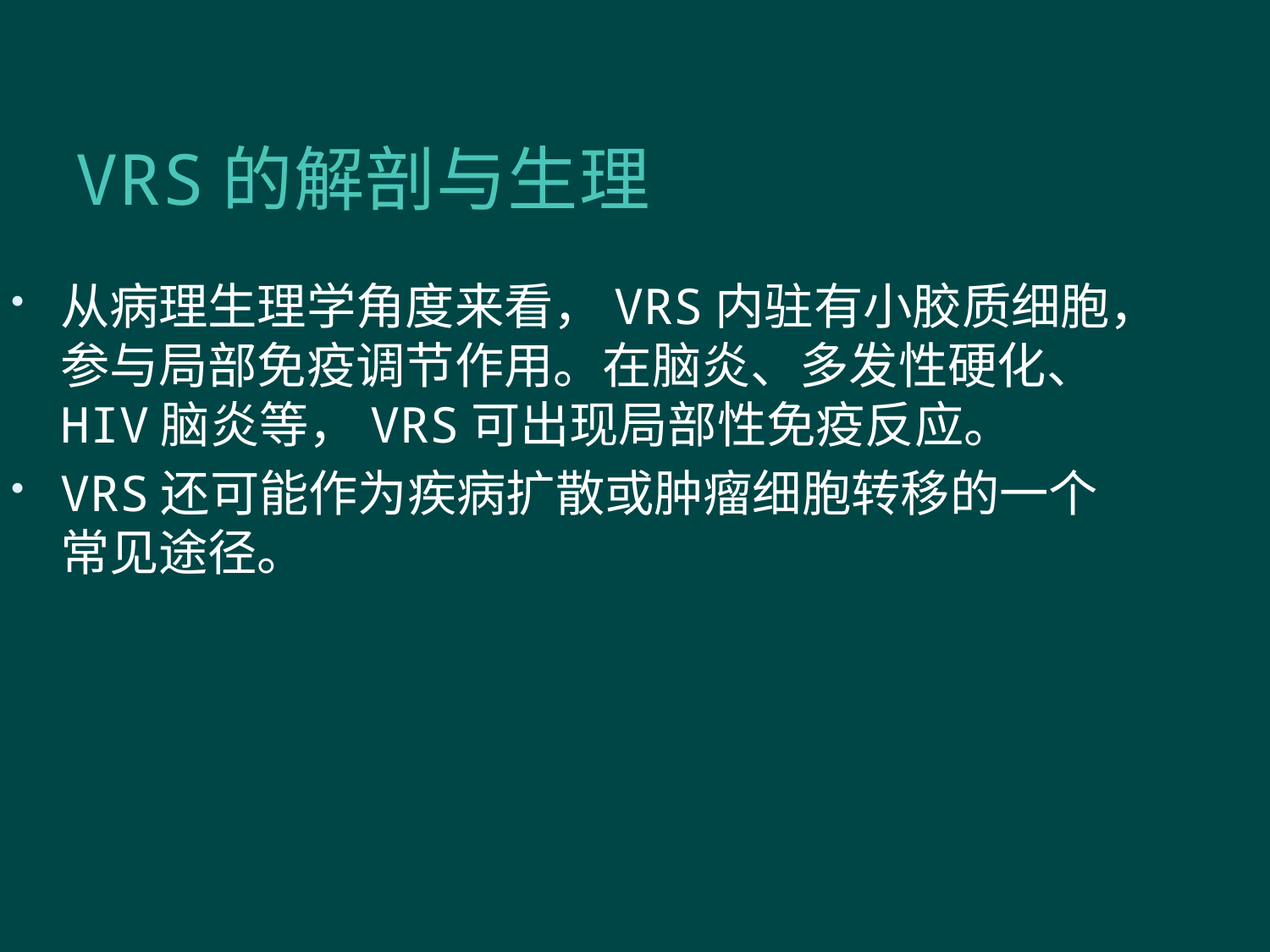

# VRS的解剖与生理
从病理生理学角度来看，VRS内驻有小胶质细胞，参与局部免疫调节作用。在脑炎、多发性硬化、HIV脑炎等，VRS可出现局部性免疫反应。
VRS还可能作为疾病扩散或肿瘤细胞转移的一个常见途径。